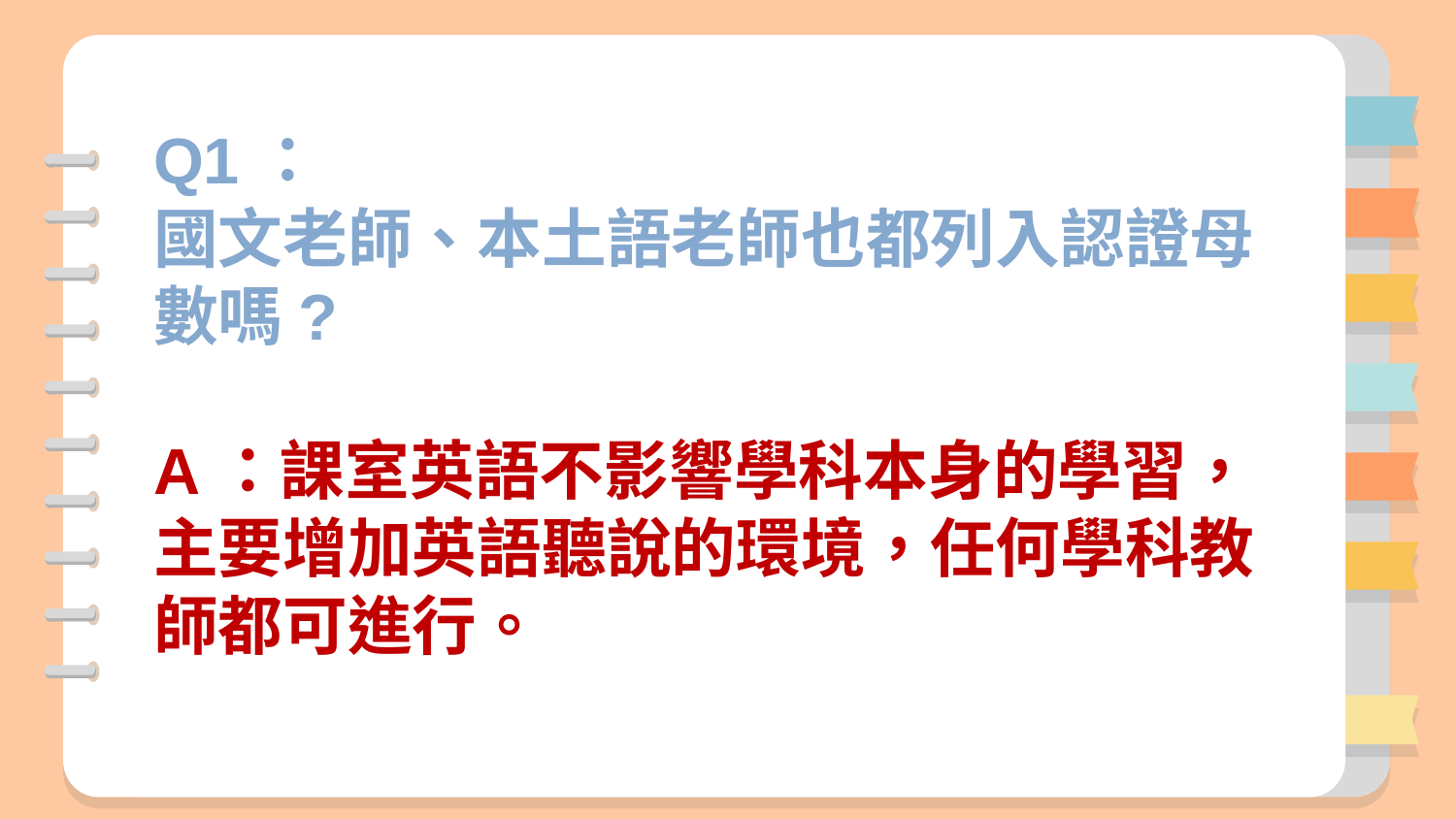

# Q1： 國文老師、本土語老師也都列入認證母數嗎? A：課室英語不影響學科本身的學習，主要增加英語聽說的環境，任何學科教師都可進行。